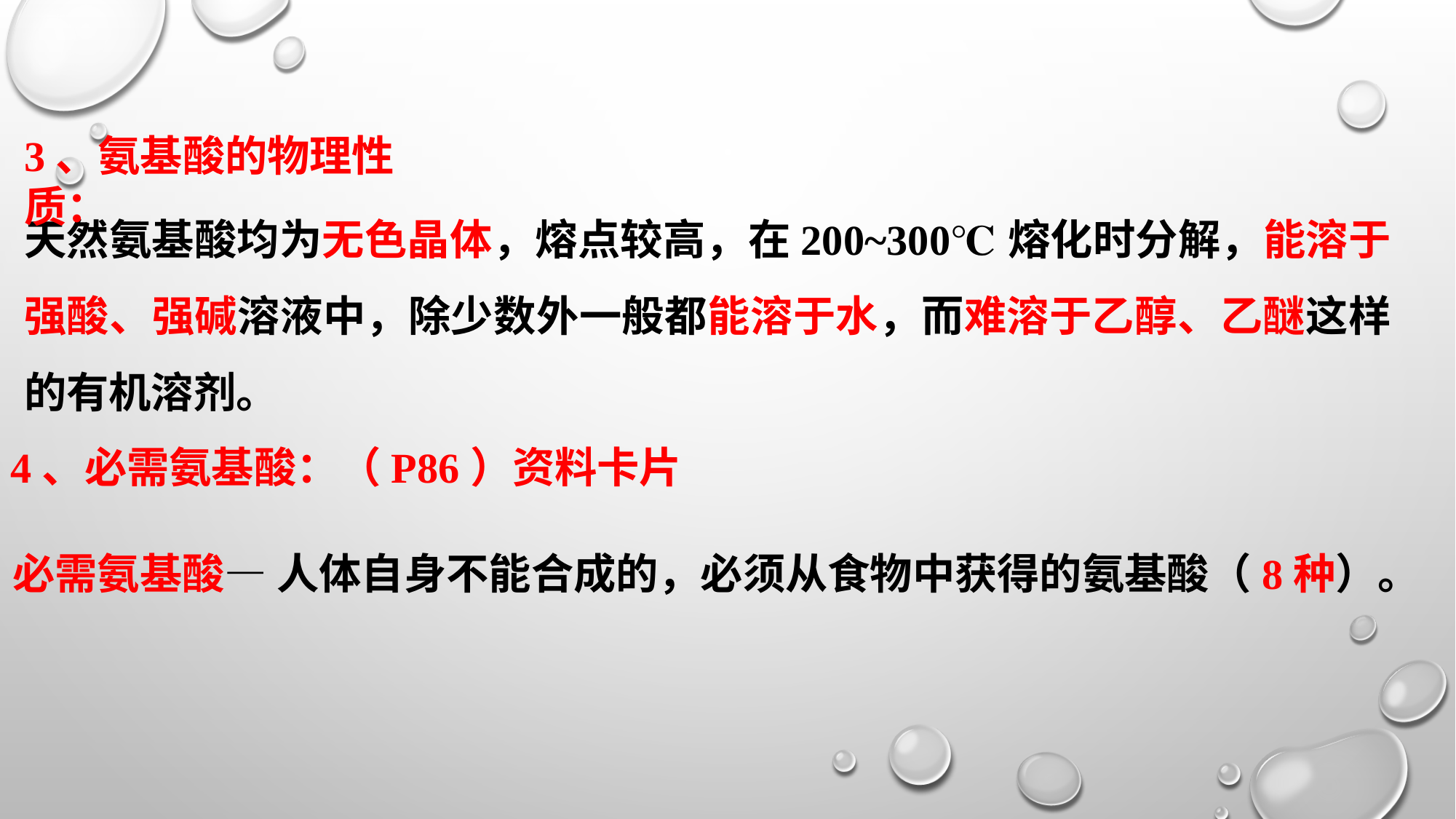

3、氨基酸的物理性质：
天然氨基酸均为无色晶体，熔点较高，在200~300℃熔化时分解，能溶于强酸、强碱溶液中，除少数外一般都能溶于水，而难溶于乙醇、乙醚这样的有机溶剂。
4、必需氨基酸：（P86）资料卡片
必需氨基酸— 人体自身不能合成的，必须从食物中获得的氨基酸（8种）。